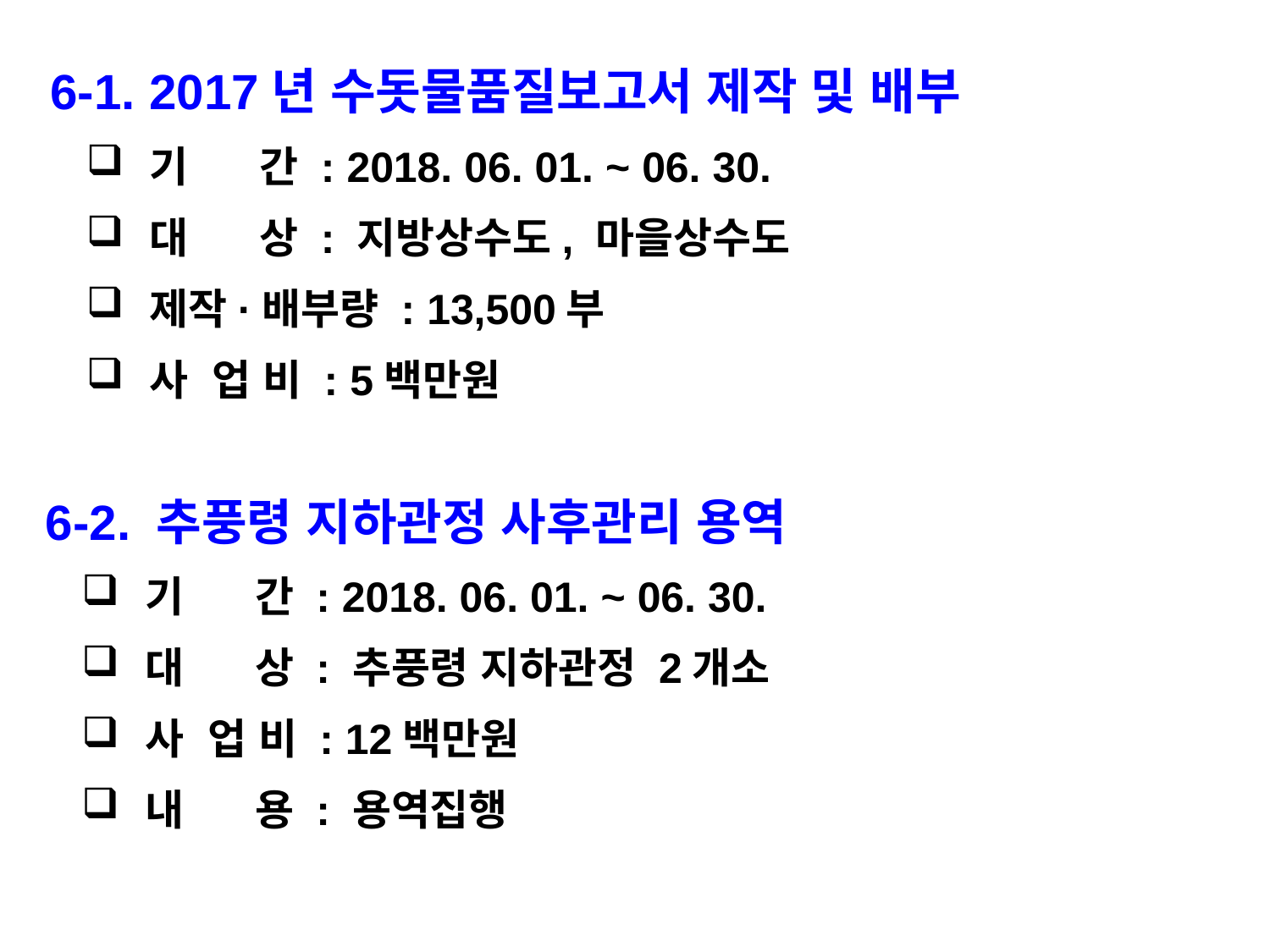

6-1. 2017년 수돗물품질보고서 제작 및 배부
기      간 : 2018. 06. 01. ~ 06. 30.
대      상 : 지방상수도, 마을상수도
제작·배부량 : 13,500부
사  업 비 : 5백만원

  6-2. 추풍령 지하관정 사후관리 용역
기      간 : 2018. 06. 01. ~ 06. 30.
대      상 : 추풍령 지하관정 2개소
사  업 비 : 12백만원
내      용 : 용역집행